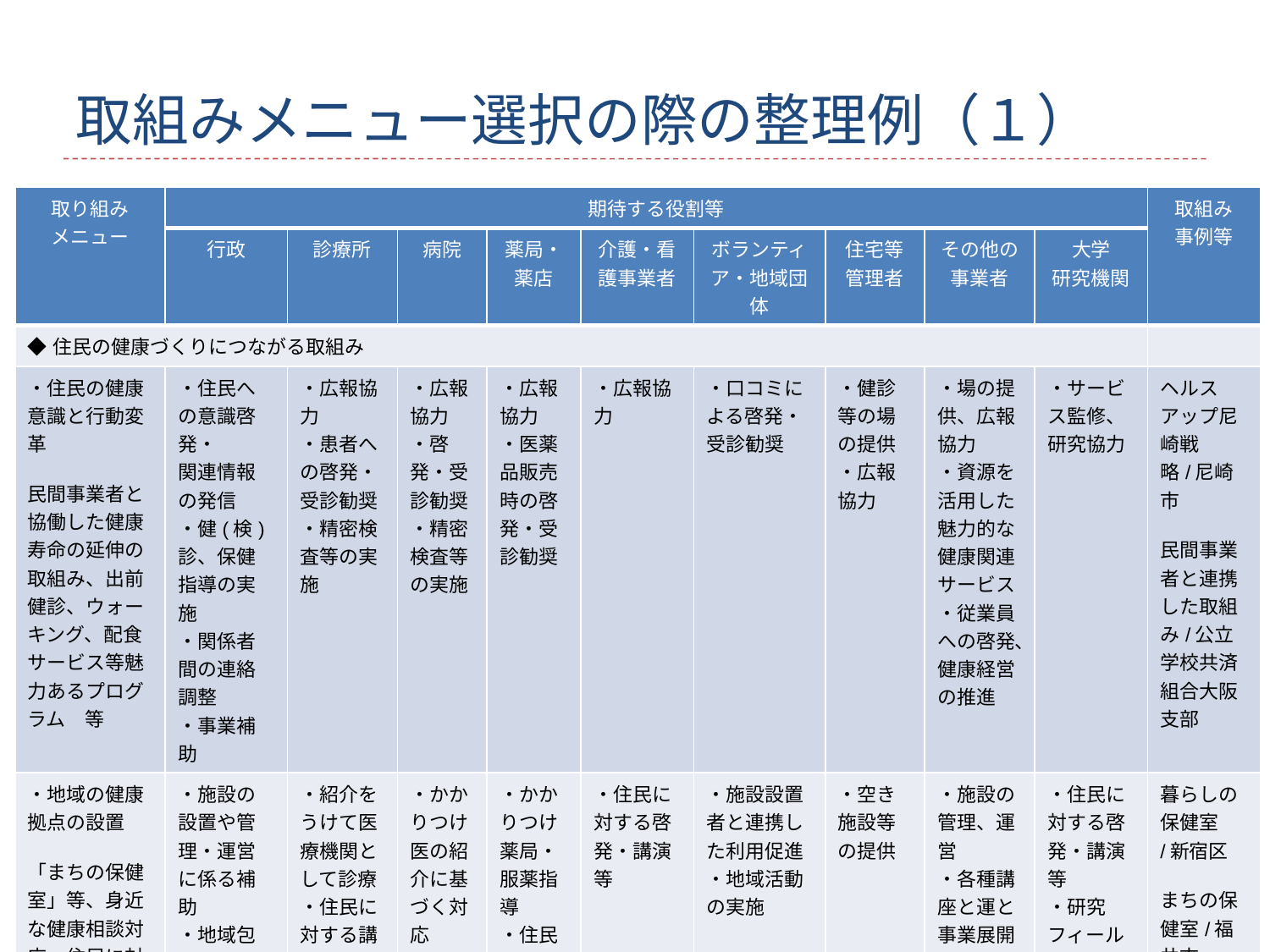

# 取組みメニュー選択の際の整理例（１）
| 取り組み メニュー | 期待する役割等 |  |  |  |  |  |  |  |  | 取組み 事例等 |
| --- | --- | --- | --- | --- | --- | --- | --- | --- | --- | --- |
|  | 行政 | 診療所 | 病院 | 薬局・薬店 | 介護・看護事業者 | ボランティア・地域団体 | 住宅等管理者 | その他の事業者 | 大学 研究機関 |  |
| ◆住民の健康づくりにつながる取組み |  |  |  |  |  |  |  |  |  |  |
| ・住民の健康意識と行動変革 民間事業者と協働した健康寿命の延伸の取組み、出前健診、ウォーキング、配食サービス等魅力あるプログラム　等 | ・住民への意識啓発・ 関連情報の発信 ・健(検)診、保健指導の実施 ・関係者間の連絡調整 ・事業補助 | ・広報協力 ・患者への啓発・受診勧奨 ・精密検査等の実施 | ・広報協力 ・啓発・受診勧奨 ・精密検査等の実施 | ・広報協力 ・医薬品販売時の啓発・受診勧奨 | ・広報協力 | ・口コミによる啓発・受診勧奨 | ・健診等の場の提供 ・広報協力 | ・場の提供、広報協力 ・資源を活用した魅力的な健康関連サービス ・従業員への啓発、健康経営の推進 | ・サービス監修、研究協力 | ヘルスアップ尼崎戦略/尼崎市 民間事業者と連携した取組み/公立学校共済組合大阪支部 |
| ・地域の健康拠点の設置 「まちの保健室」等、身近な健康相談対応、住民に対する健康講座、地域の医療機関・介護事業所等の紹介機能 | ・施設の設置や管理・運営に係る補助 ・地域包括ケアの推進や健診、健康講座等の必要な行政情報の提供 | ・紹介をうけて医療機関として診療 ・住民に対する講演等 | ・かかりつけ医の紹介に基づく対応 ・住民に対する講演等 | ・かかりつけ薬局・服薬指導 ・住民に対する啓発・講演等 | ・住民に対する啓発・講演等 | ・施設設置者と連携した利用促進 ・地域活動の実施 | ・空き施設等の提供 | ・施設の管理、運営 ・各種講座と運と事業展開 | ・住民に対する啓発・講演等 ・研究フィールドとして事業に協力 | 暮らしの保健室 /新宿区 まちの保健室/福井市 |
57